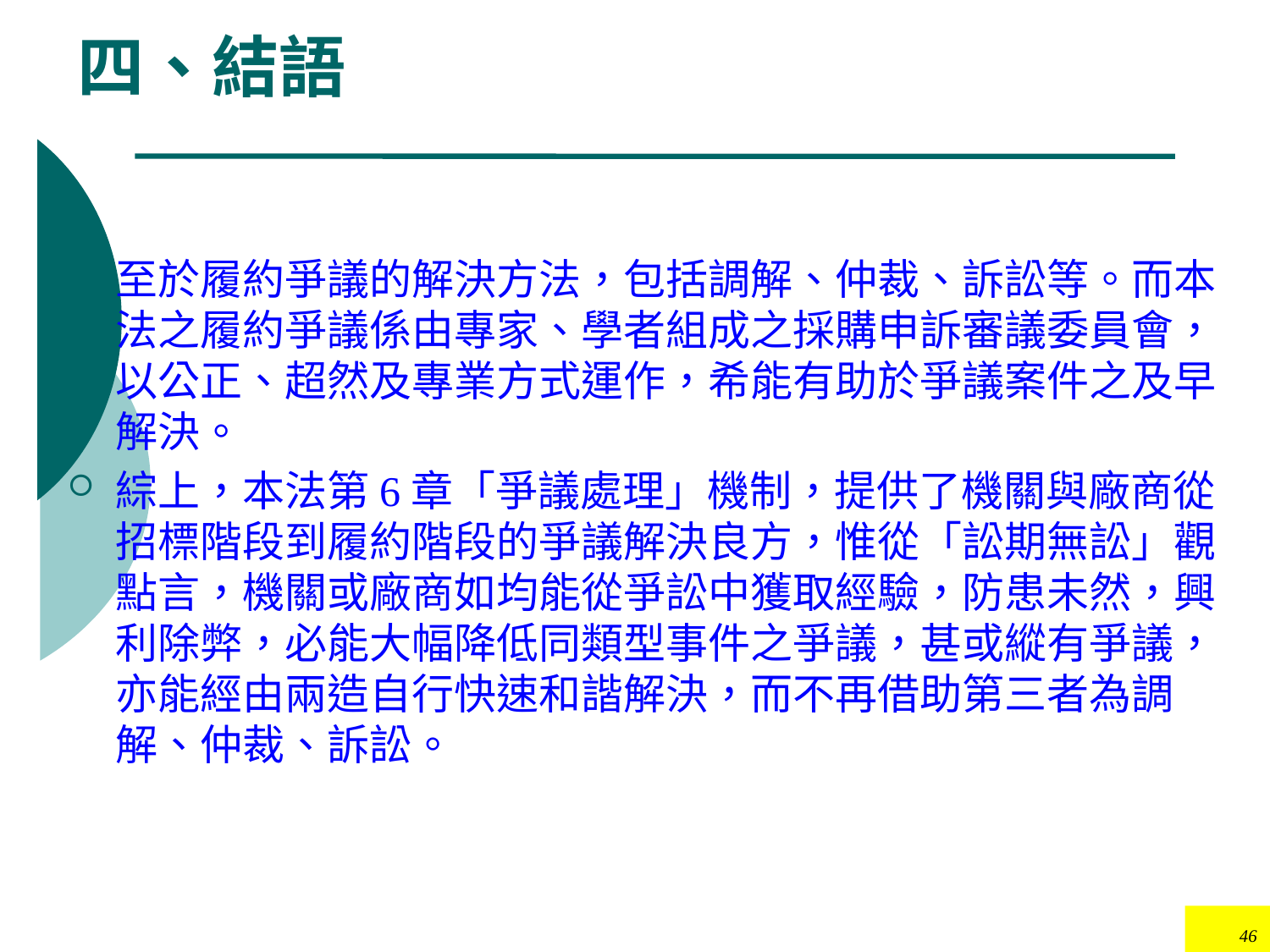

# 四、結語
至於履約爭議的解決方法，包括調解、仲裁、訴訟等。而本法之履約爭議係由專家、學者組成之採購申訴審議委員會，以公正、超然及專業方式運作，希能有助於爭議案件之及早解決。
綜上，本法第6章「爭議處理」機制，提供了機關與廠商從招標階段到履約階段的爭議解決良方，惟從「訟期無訟」觀點言，機關或廠商如均能從爭訟中獲取經驗，防患未然，興利除弊，必能大幅降低同類型事件之爭議，甚或縱有爭議，亦能經由兩造自行快速和諧解決，而不再借助第三者為調解、仲裁、訴訟。
46